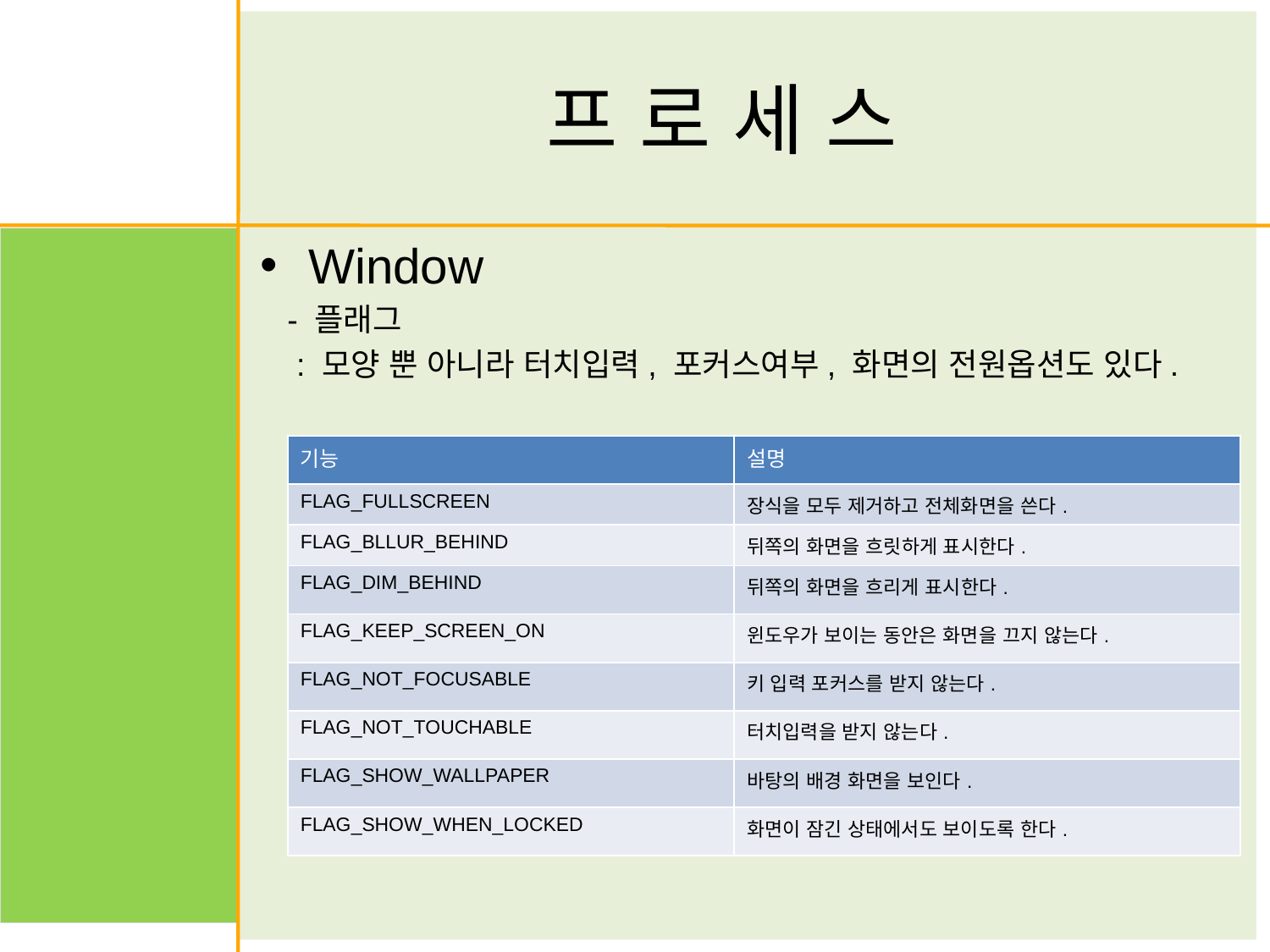

# 프 로 세 스
Window
   - 플래그
    : 모양 뿐 아니라 터치입력, 포커스여부, 화면의 전원옵션도 있다.
| 기능 | 설명 |
| --- | --- |
| FLAG\_FULLSCREEN | 장식을 모두 제거하고 전체화면을 쓴다. |
| FLAG\_BLLUR\_BEHIND | 뒤쪽의 화면을 흐릿하게 표시한다. |
| FLAG\_DIM\_BEHIND | 뒤쪽의 화면을 흐리게 표시한다. |
| FLAG\_KEEP\_SCREEN\_ON | 윈도우가 보이는 동안은 화면을 끄지 않는다. |
| FLAG\_NOT\_FOCUSABLE | 키 입력 포커스를 받지 않는다. |
| FLAG\_NOT\_TOUCHABLE | 터치입력을 받지 않는다. |
| FLAG\_SHOW\_WALLPAPER | 바탕의 배경 화면을 보인다. |
| FLAG\_SHOW\_WHEN\_LOCKED | 화면이 잠긴 상태에서도 보이도록 한다. |